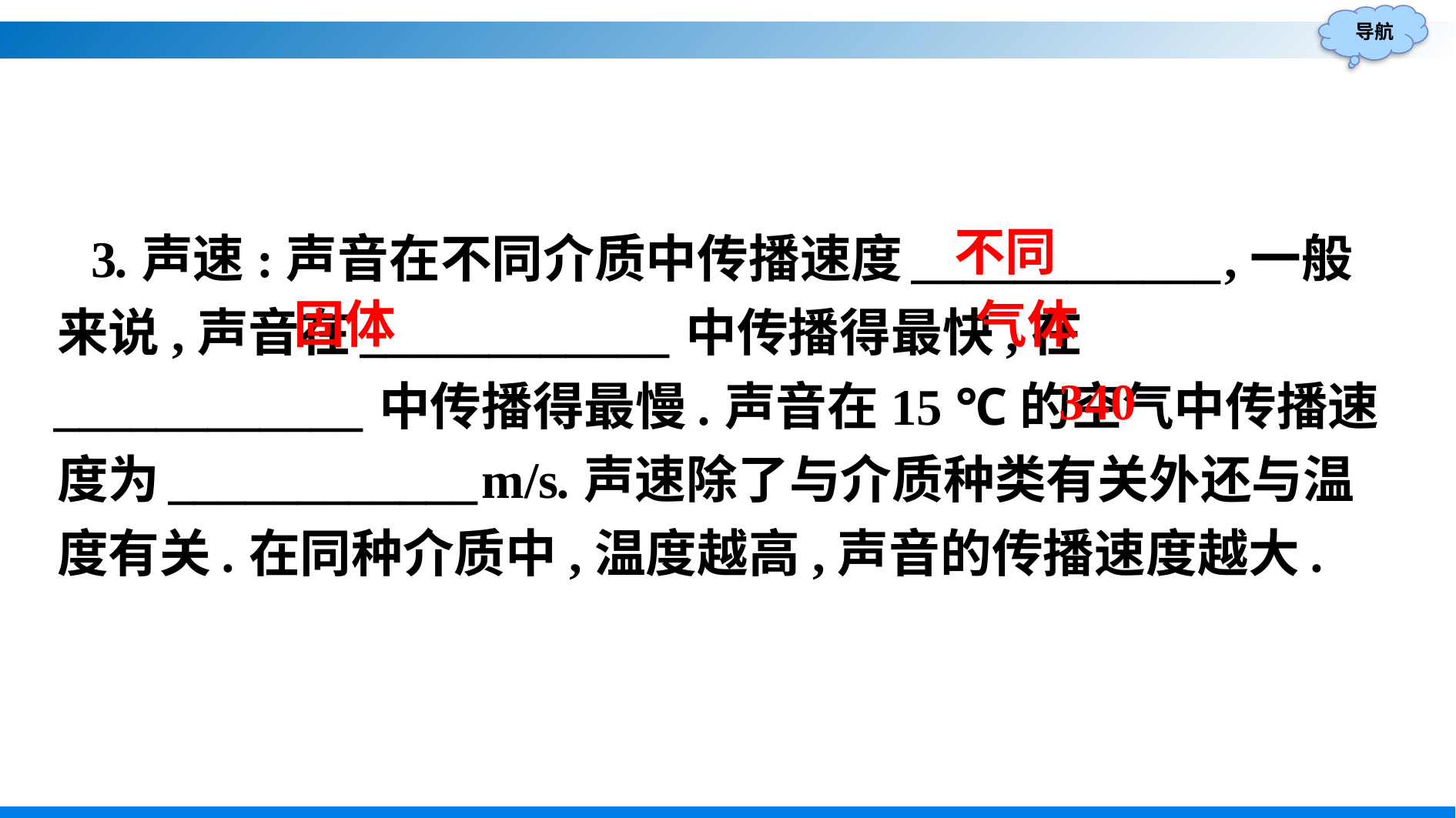

3.声速:声音在不同介质中传播速度____________,一般来说,声音在____________中传播得最快,在____________中传播得最慢.声音在15 ℃的空气中传播速度为____________m/s.声速除了与介质种类有关外还与温度有关.在同种介质中,温度越高,声音的传播速度越大.
不同
气体
固体
340